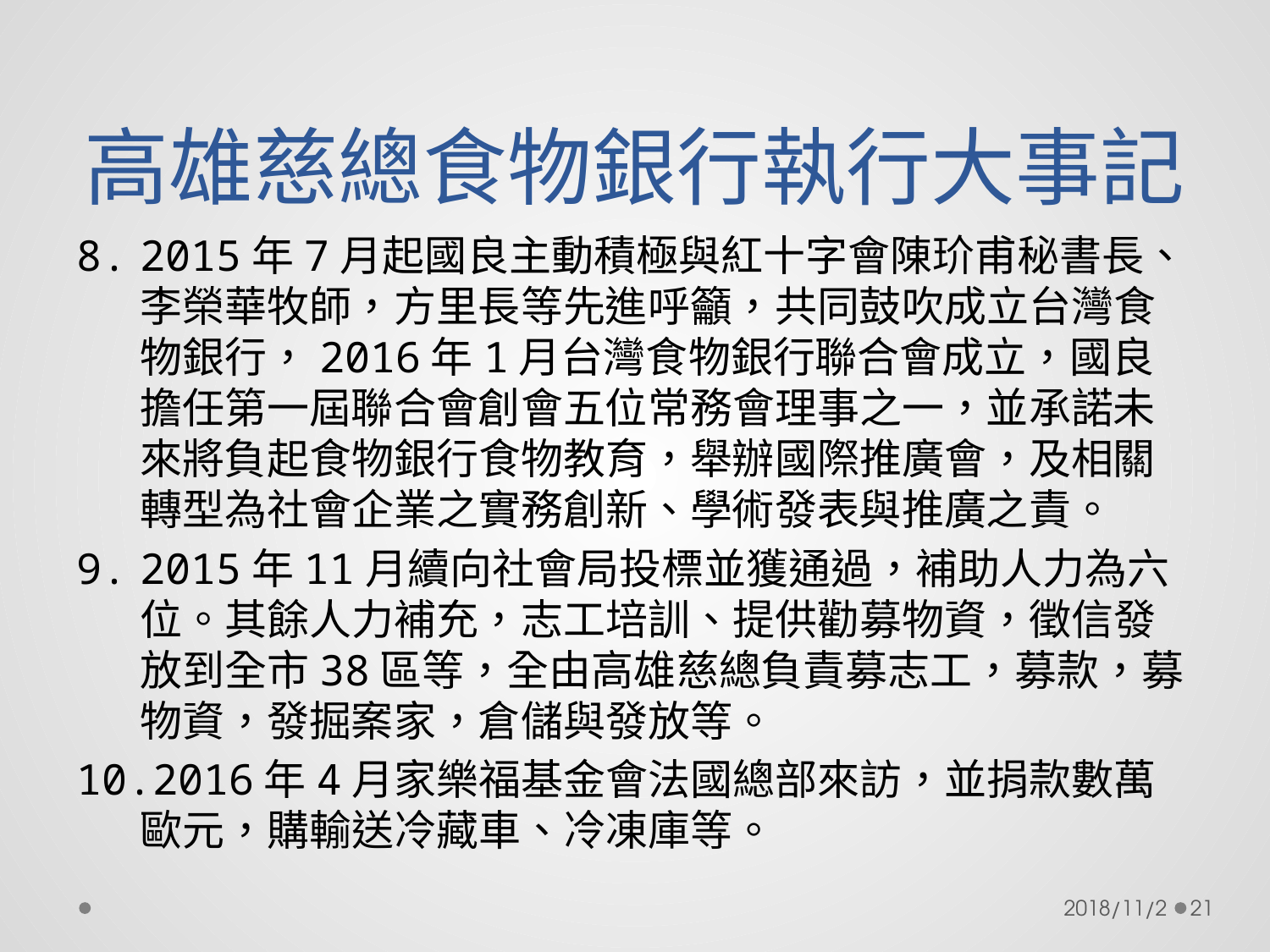

# 高雄慈總食物銀行執行大事記
2015年7月起國良主動積極與紅十字會陳玠甫秘書長、李榮華牧師，方里長等先進呼籲，共同鼓吹成立台灣食物銀行，2016年1月台灣食物銀行聯合會成立，國良擔任第一屆聯合會創會五位常務會理事之一，並承諾未來將負起食物銀行食物教育，舉辦國際推廣會，及相關轉型為社會企業之實務創新、學術發表與推廣之責。
2015年11月續向社會局投標並獲通過，補助人力為六位。其餘人力補充，志工培訓、提供勸募物資，徵信發放到全市38區等，全由高雄慈總負責募志工，募款，募物資，發掘案家，倉儲與發放等。
2016年4月家樂福基金會法國總部來訪，並捐款數萬歐元，購輸送冷藏車、冷凍庫等。

2018/11/2
21